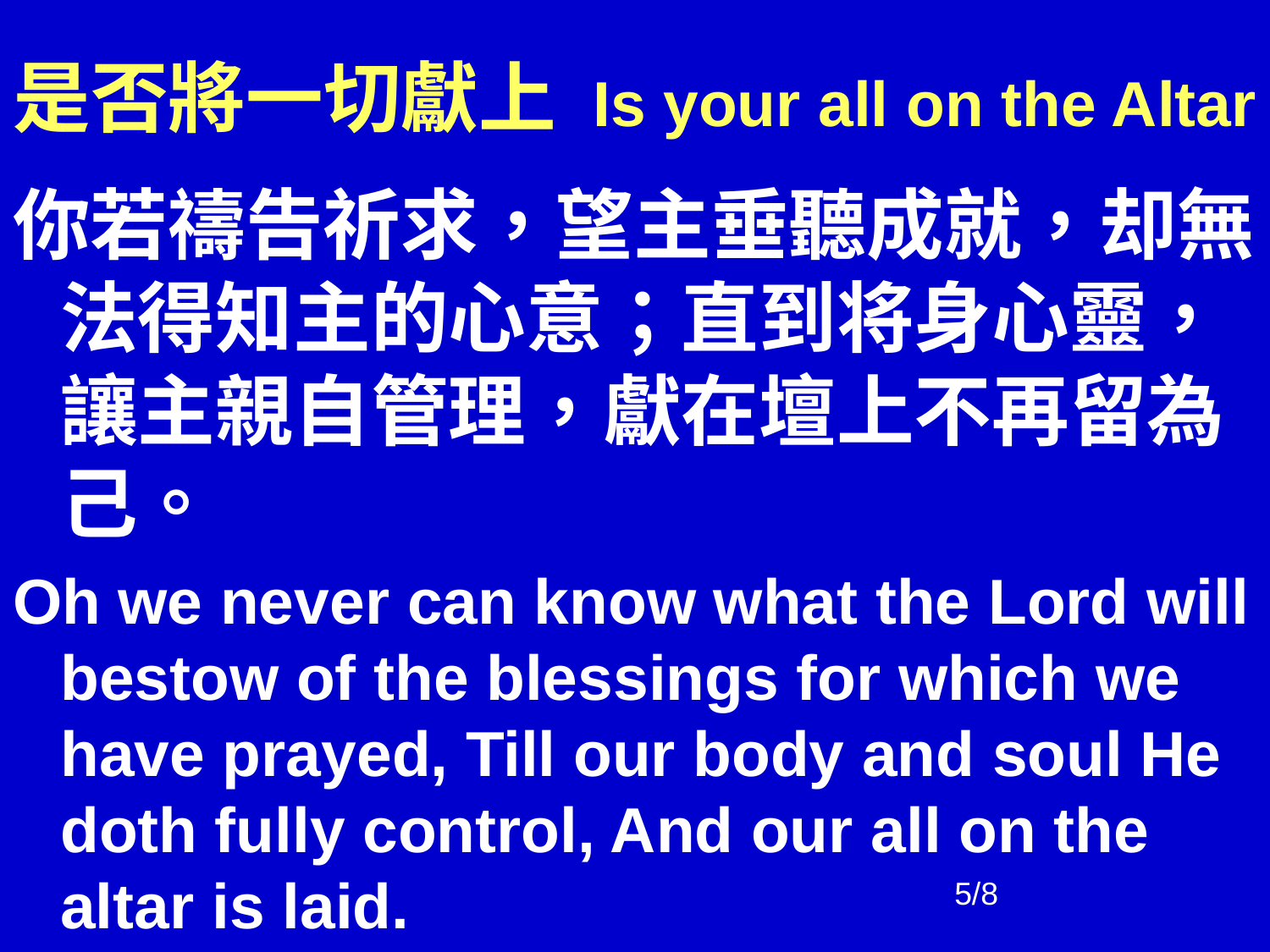

# 是否將一切獻上 Is your all on the Altar
你若禱告祈求，望主垂聽成就，却無法得知主的心意；直到将身心靈，讓主親自管理，獻在壇上不再留為己。
Oh we never can know what the Lord will bestow of the blessings for which we have prayed, Till our body and soul He doth fully control, And our all on the altar is laid.

5/8